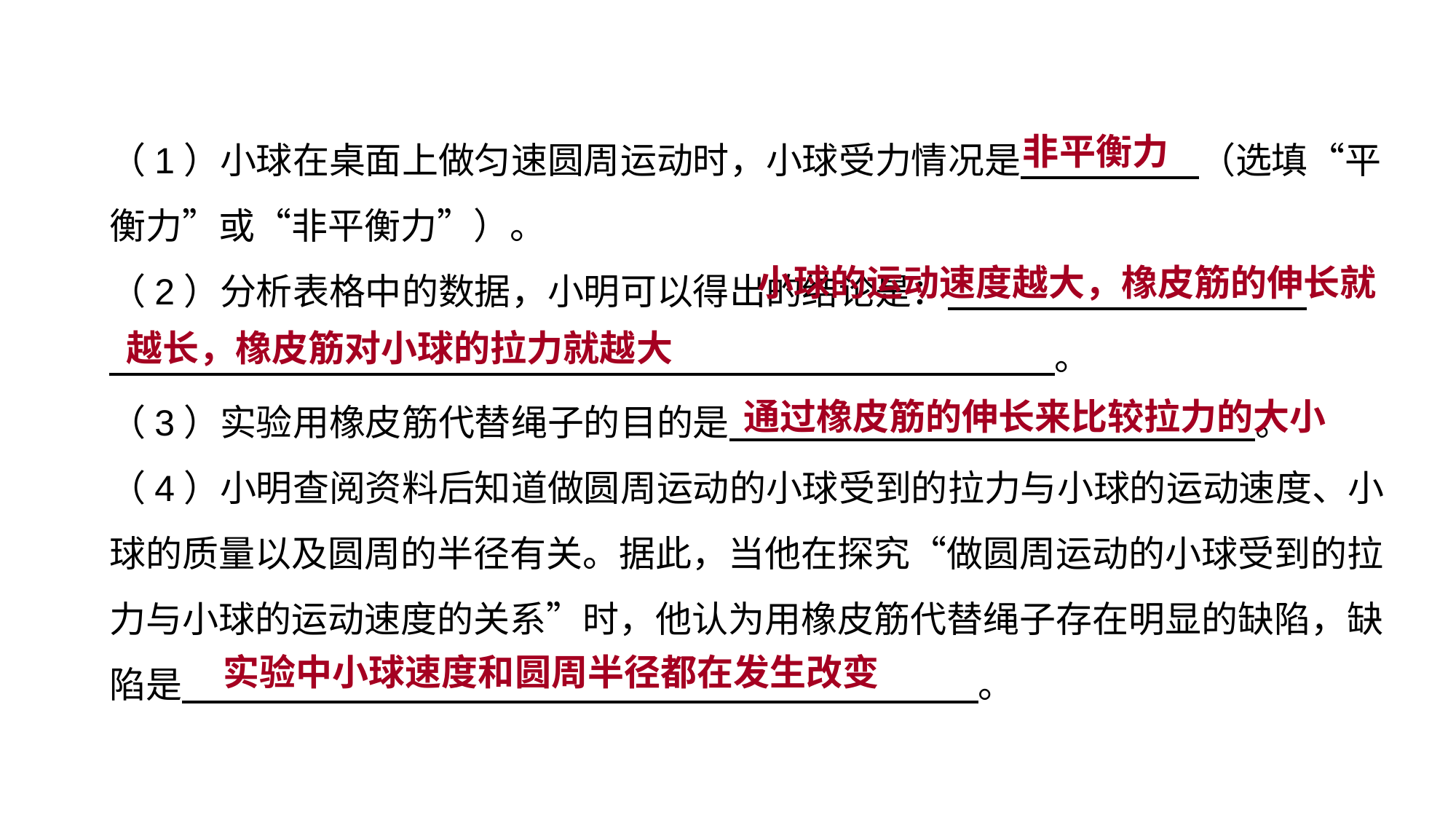

非平衡力
（1）小球在桌面上做匀速圆周运动时，小球受力情况是　　　    　（选填“平衡力”或“非平衡力”）。
（2）分析表格中的数据，小明可以得出的结论是：
　                                                                                                               。
（3）实验用橡皮筋代替绳子的目的是　　　　                                          　。
（4）小明查阅资料后知道做圆周运动的小球受到的拉力与小球的运动速度、小球的质量以及圆周的半径有关。据此，当他在探究“做圆周运动的小球受到的拉力与小球的运动速度的关系”时，他认为用橡皮筋代替绳子存在明显的缺陷，缺陷是　　　　                                                                           　。
重难突破 能力提升
                                                                            小球的运动速度越大，橡皮筋的伸长就越长，橡皮筋对小球的拉力就越大
通过橡皮筋的伸长来比较拉力的大小
实验中小球速度和圆周半径都在发生改变